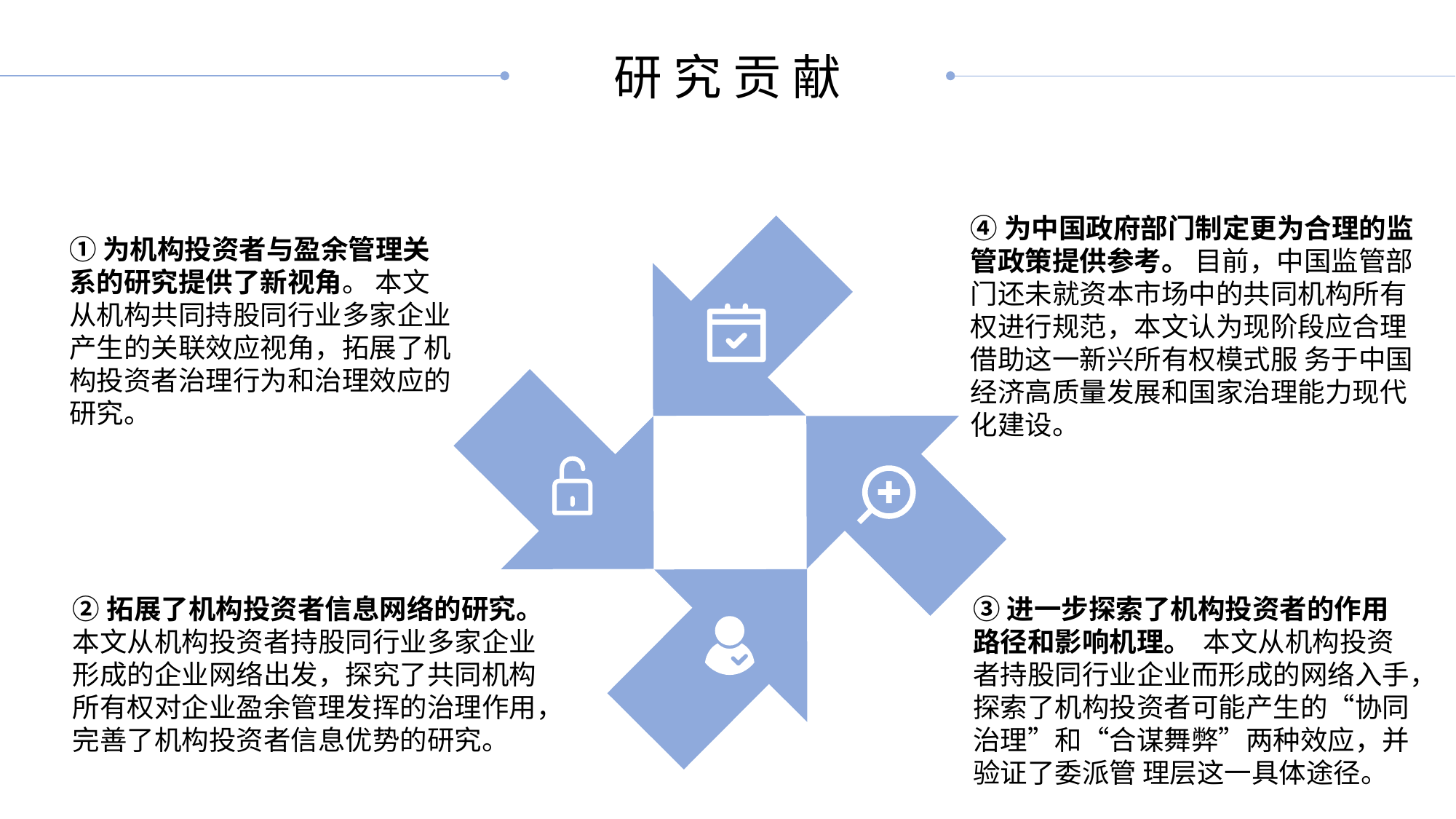

研 究 贡 献
④为中国政府部门制定更为合理的监管政策提供参考。 目前，中国监管部门还未就资本市场中的共同机构所有权进行规范，本文认为现阶段应合理借助这一新兴所有权模式服 务于中国经济高质量发展和国家治理能力现代化建设。

①为机构投资者与盈余管理关系的研究提供了新视角。 本文从机构共同持股同行业多家企业产生的关联效应视角，拓展了机构投资者治理行为和治理效应的研究。
②拓展了机构投资者信息网络的研究。  本文从机构投资者持股同行业多家企业形成的企业网络出发，探究了共同机构所有权对企业盈余管理发挥的治理作用，完善了机构投资者信息优势的研究。
③进一步探索了机构投资者的作用路径和影响机理。  本文从机构投资者持股同行业企业而形成的网络入手，探索了机构投资者可能产生的“协同治理”和“合谋舞弊”两种效应，并验证了委派管 理层这一具体途径。